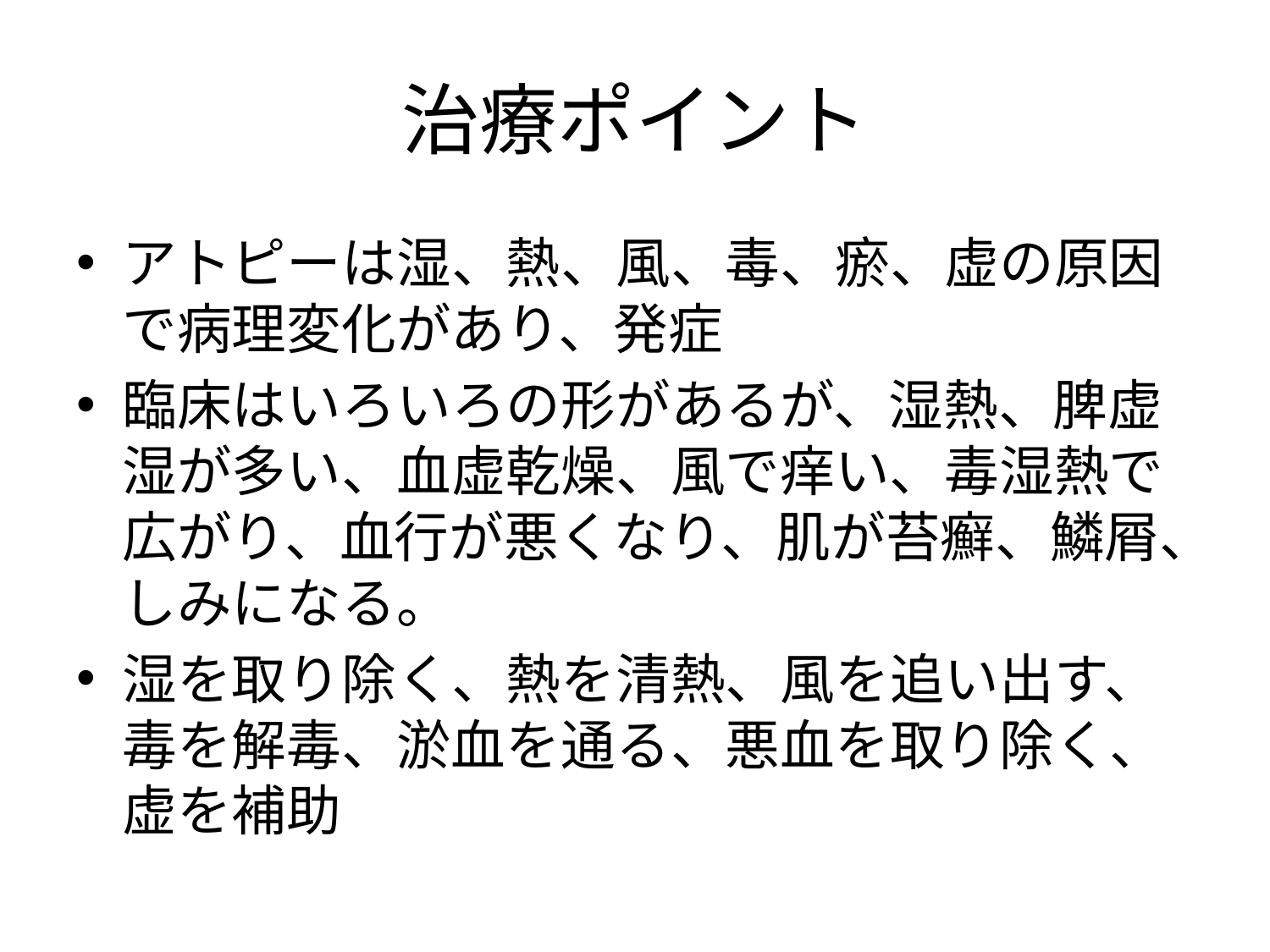

# 治療ポイント
アトピーは湿、熱、風、毒、瘀、虚の原因で病理変化があり、発症
臨床はいろいろの形があるが、湿熱、脾虚湿が多い、血虚乾燥、風で痒い、毒湿熱で広がり、血行が悪くなり、肌が苔癬、鱗屑、しみになる。
湿を取り除く、熱を清熱、風を追い出す、毒を解毒、淤血を通る、悪血を取り除く、虚を補助